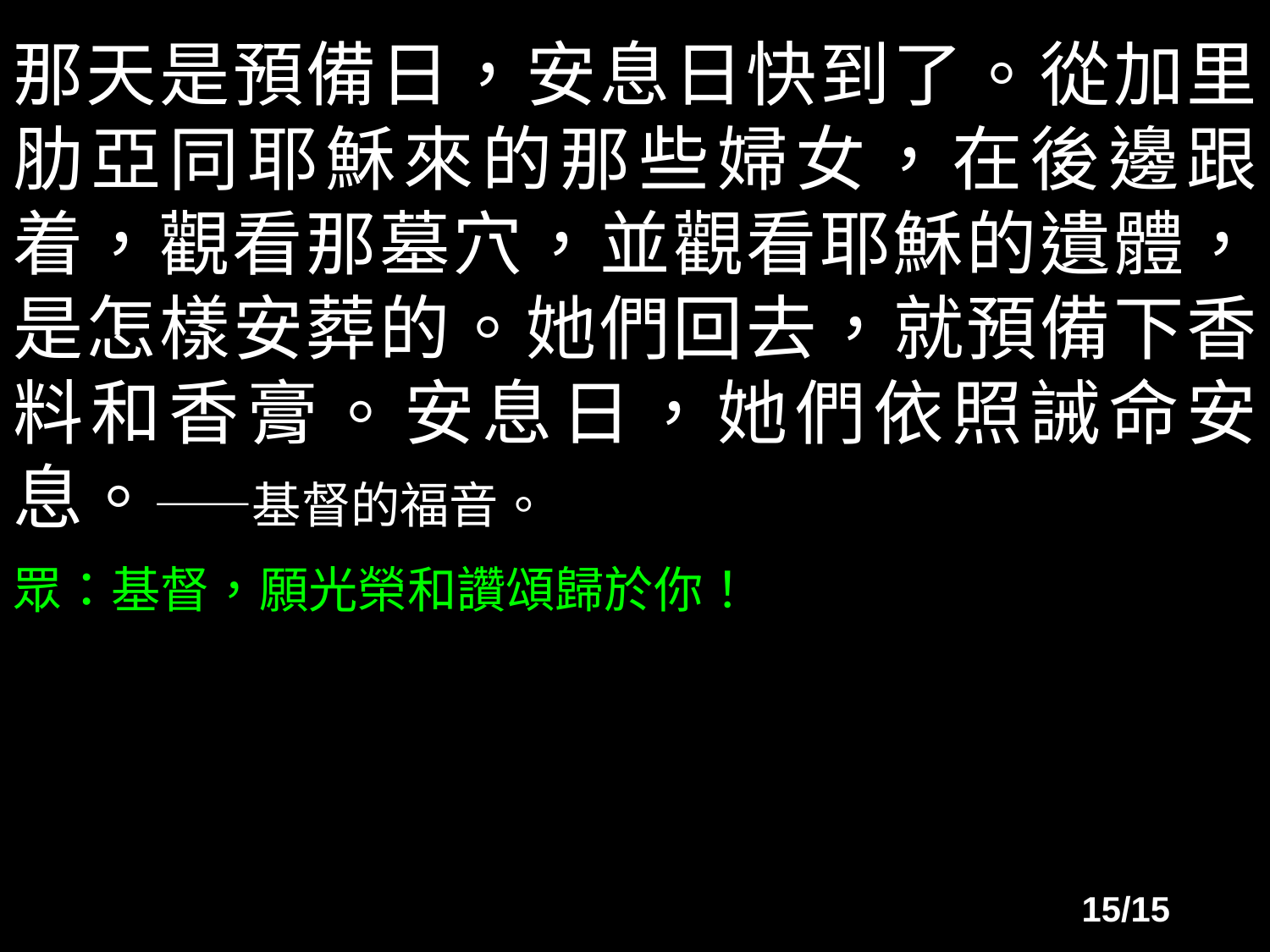

那天是預備日，安息日快到了。從加里肋亞同耶穌來的那些婦女，在後邊跟着，觀看那墓穴，並觀看耶穌的遺體，是怎樣安葬的。她們回去，就預備下香料和香膏。安息日，她們依照誡命安息。——基督的福音。
眾：基督，願光榮和讚頌歸於你！
15/15